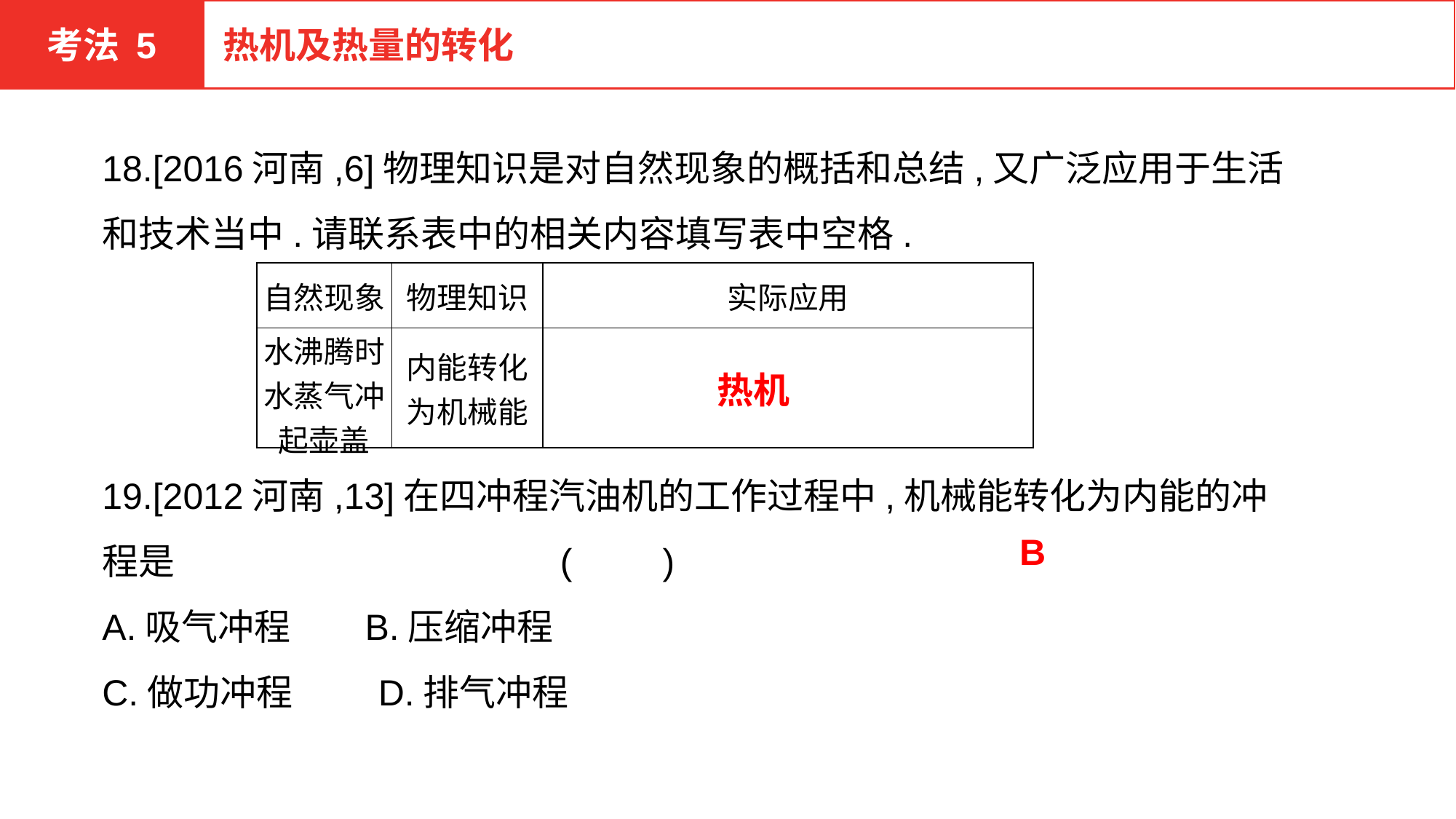

考法 5
热机及热量的转化
18.[2016河南,6]物理知识是对自然现象的概括和总结,又广泛应用于生活和技术当中.请联系表中的相关内容填写表中空格.

19.[2012河南,13]在四冲程汽油机的工作过程中,机械能转化为内能的冲程是                                              (　　)
A.吸气冲程        B.压缩冲程
C.做功冲程	      D.排气冲程
| 自然现象 | 物理知识 | 实际应用 |
| --- | --- | --- |
| 水沸腾时水蒸气冲起壶盖 | 内能转化为机械能 |  |
热机
B